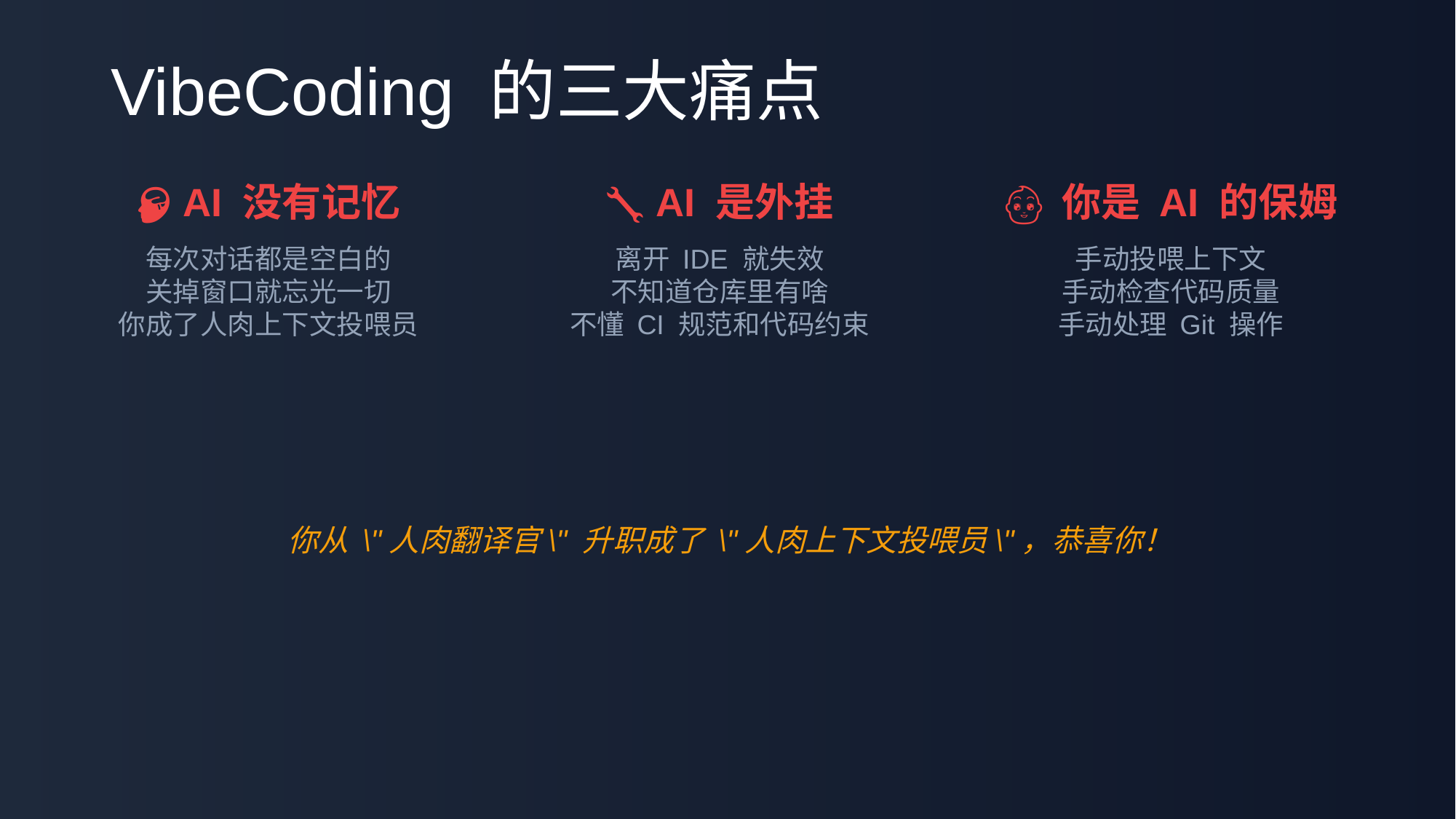

# VibeCoding 的三大痛点
🧠 AI 没有记忆
🔧 AI 是外挂
👶 你是 AI 的保姆
每次对话都是空白的
关掉窗口就忘光一切
你成了人肉上下文投喂员
离开 IDE 就失效
不知道仓库里有啥
不懂 CI 规范和代码约束
手动投喂上下文
手动检查代码质量
手动处理 Git 操作
你从 \"人肉翻译官\" 升职成了 \"人肉上下文投喂员\"，恭喜你！